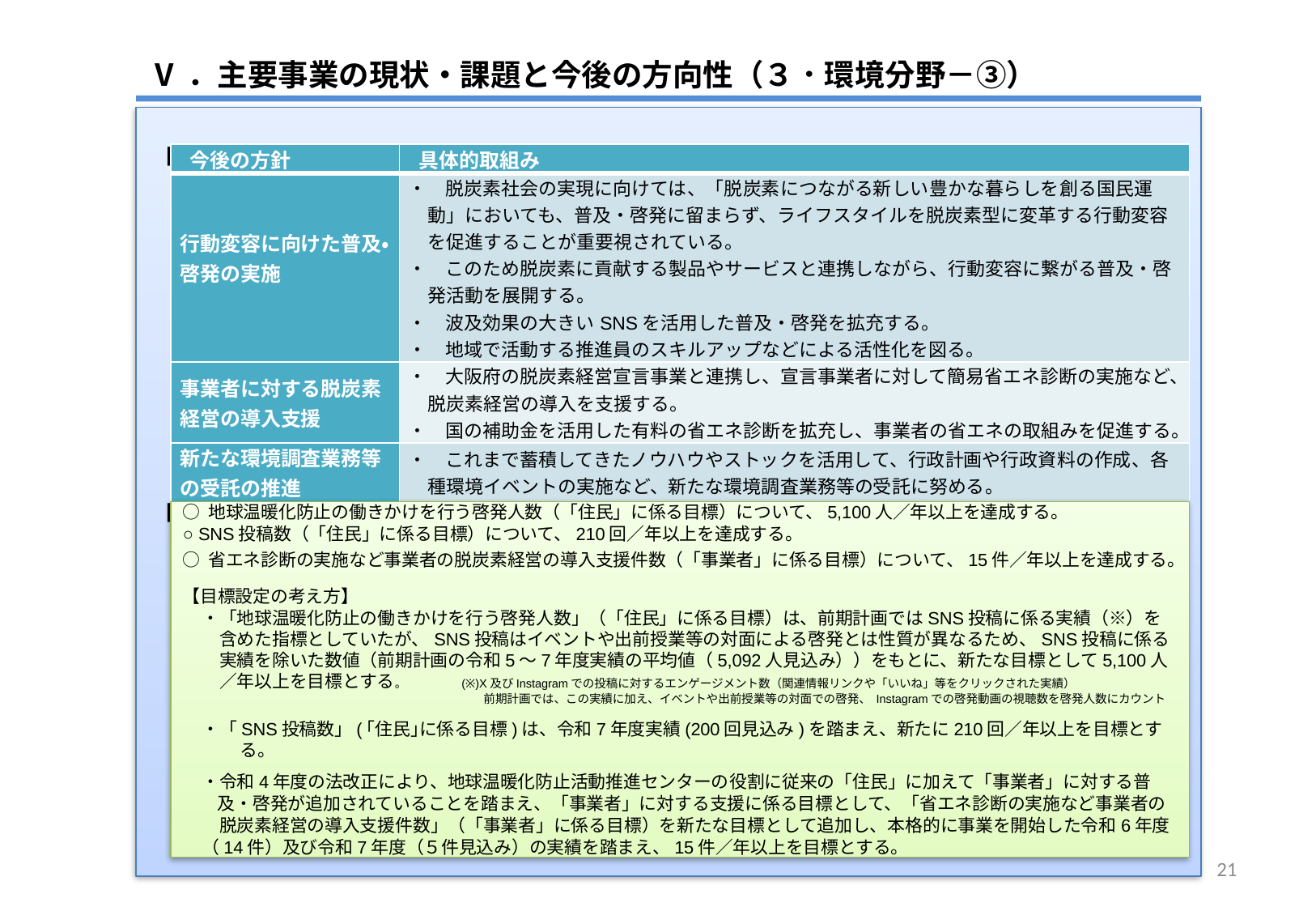

Ⅴ．主要事業の現状・課題と今後の方向性（３．環境分野－③）

■ 今後の方針及び具体的取組み

■ 目標

| 今後の方針 | 具体的取組み |
| --- | --- |
| 行動変容に向けた普及・啓発の実施 | ・　脱炭素社会の実現に向けては、「脱炭素につながる新しい豊かな暮らしを創る国民運動」においても、普及・啓発に留まらず、ライフスタイルを脱炭素型に変革する行動変容を促進することが重要視されている。 ・　このため脱炭素に貢献する製品やサービスと連携しながら、行動変容に繋がる普及・啓発活動を展開する。 ・　波及効果の大きいSNSを活用した普及・啓発を拡充する。 ・　地域で活動する推進員のスキルアップなどによる活性化を図る。 |
| 事業者に対する脱炭素経営の導入支援 | ・　大阪府の脱炭素経営宣言事業と連携し、宣言事業者に対して簡易省エネ診断の実施など、脱炭素経営の導入を支援する。 ・　国の補助金を活用した有料の省エネ診断を拡充し、事業者の省エネの取組みを促進する。 |
| 新たな環境調査業務等の受託の推進 | ・　これまで蓄積してきたノウハウやストックを活用して、行政計画や行政資料の作成、各種環境イベントの実施など、新たな環境調査業務等の受託に努める。 |
○ 地球温暖化防止の働きかけを行う啓発人数（「住民」に係る目標）について、5,100人／年以上を達成する。
○ SNS投稿数（「住民」に係る目標）について、210回／年以上を達成する。
○ 省エネ診断の実施など事業者の脱炭素経営の導入支援件数（「事業者」に係る目標）について、15件／年以上を達成する。
【目標設定の考え方】
・「地球温暖化防止の働きかけを行う啓発人数」（「住民」に係る目標）は、前期計画ではSNS投稿に係る実績（※）を
　含めた指標としていたが、SNS投稿はイベントや出前授業等の対面による啓発とは性質が異なるため、SNS投稿に係る
　実績を除いた数値（前期計画の令和5～7年度実績の平均値（5,092人見込み））をもとに、新たな目標として5,100人
　／年以上を目標とする。 　　　　 (※)X及びInstagramでの投稿に対するエンゲージメント数（関連情報リンクや「いいね」等をクリックされた実績）
　　　　　　　　　　　　　　　　　　　　　　　　前期計画では、この実績に加え、イベントや出前授業等の対面での啓発、 Instagramでの啓発動画の視聴数を啓発人数にカウント

・「SNS投稿数」(｢住民｣に係る目標)は、令和7年度実績(200回見込み)を踏まえ、新たに210回／年以上を目標とする。

・令和4年度の法改正により、地球温暖化防止活動推進センターの役割に従来の「住民」に加えて「事業者」に対する普
   及・啓発が追加されていることを踏まえ、「事業者」に対する支援に係る目標として、「省エネ診断の実施など事業者の
　脱炭素経営の導入支援件数」（「事業者」に係る目標）を新たな目標として追加し、本格的に事業を開始した令和6年度
（14件）及び令和7年度（５件見込み）の実績を踏まえ、15件／年以上を目標とする。
21